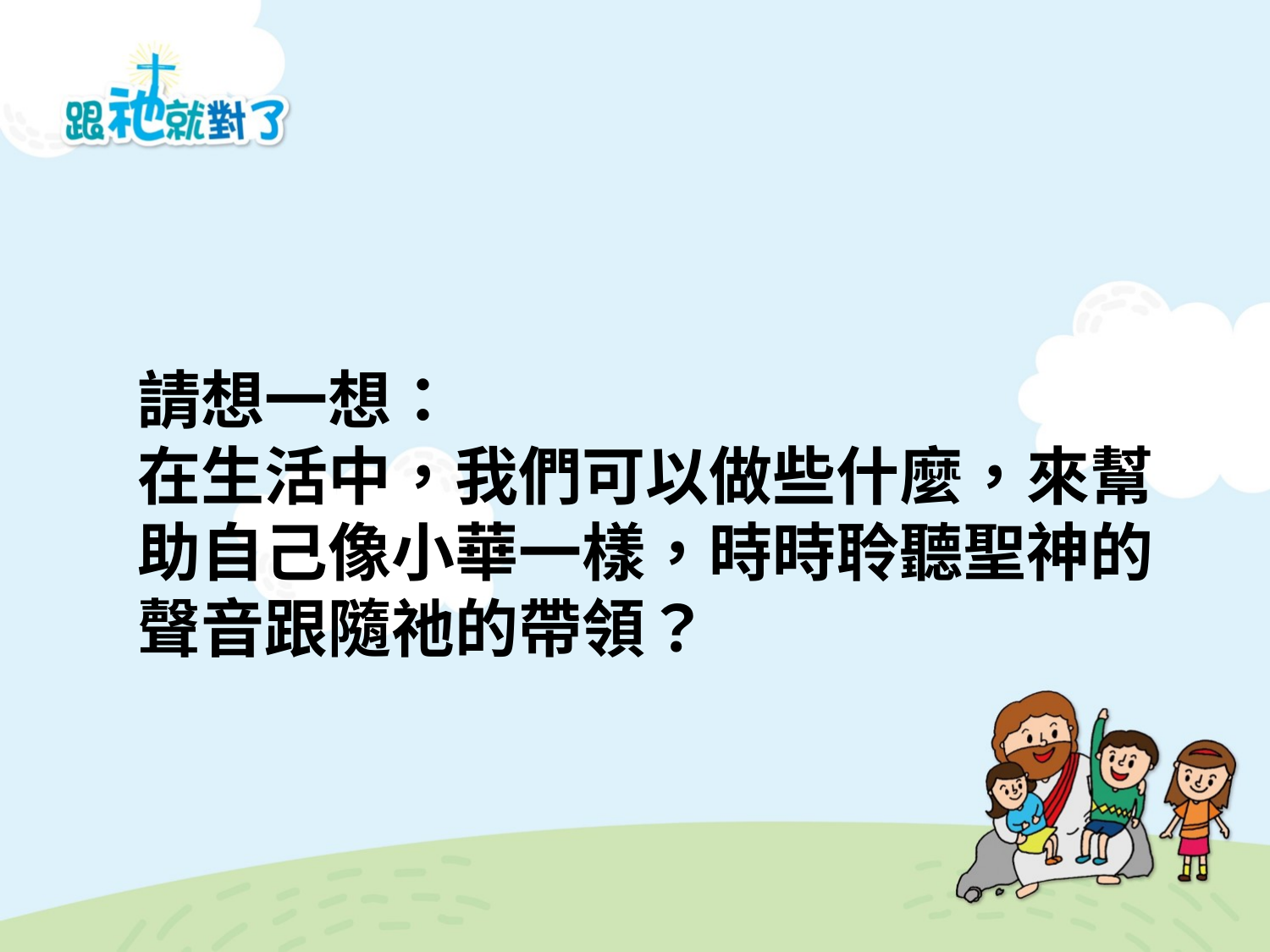

請想一想：
在生活中，我們可以做些什麼，來幫助自己像小華一樣，時時聆聽聖神的聲音跟隨祂的帶領？